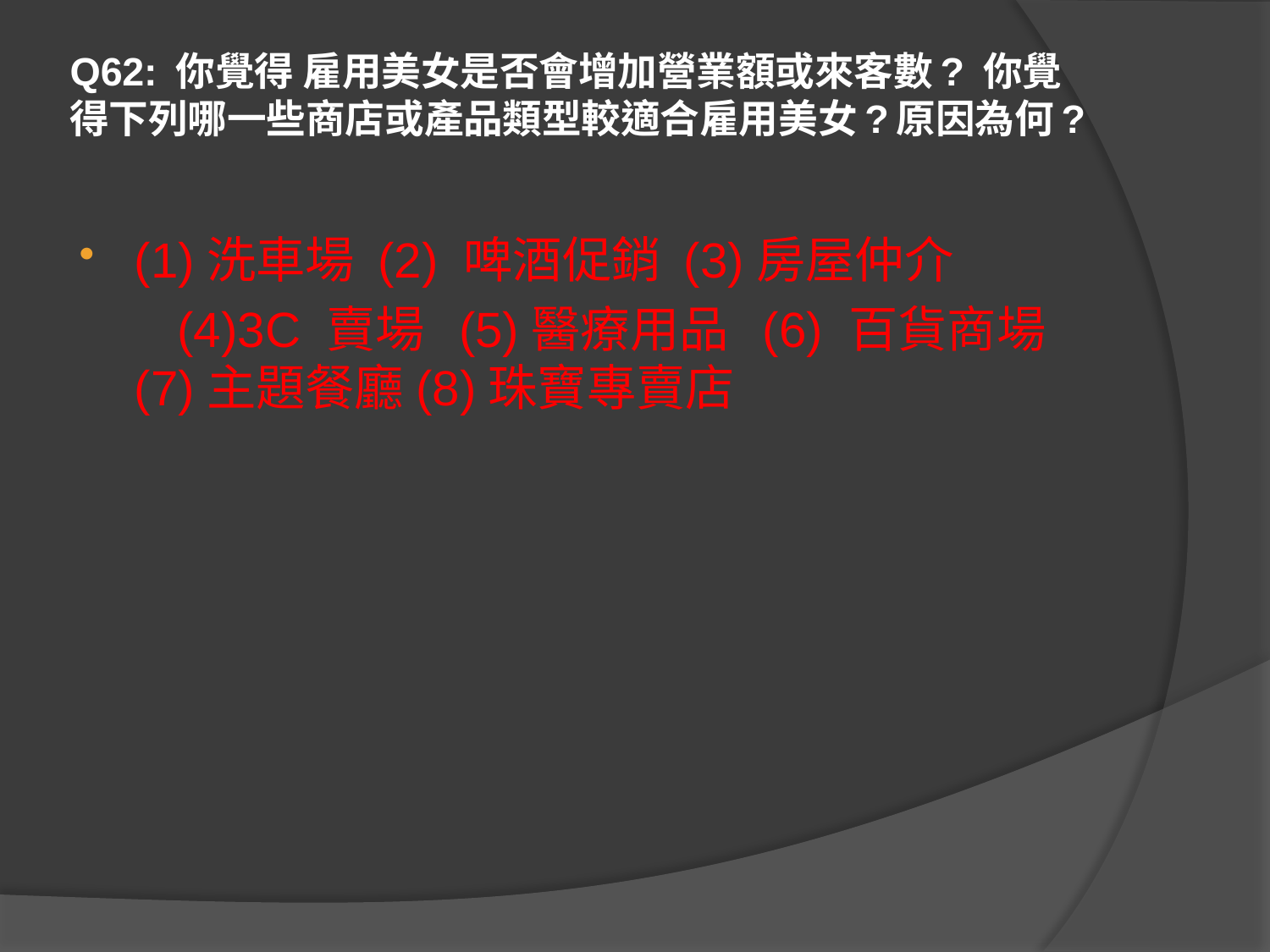

# Q62: 你覺得 雇用美女是否會增加營業額或來客數? 你覺得下列哪一些商店或產品類型較適合雇用美女?原因為何?
(1)洗車場 (2) 啤酒促銷 (3)房屋仲介
       (4)3C 賣場  (5)醫療用品  (6) 百貨商場 (7)主題餐廳(8)珠寶專賣店